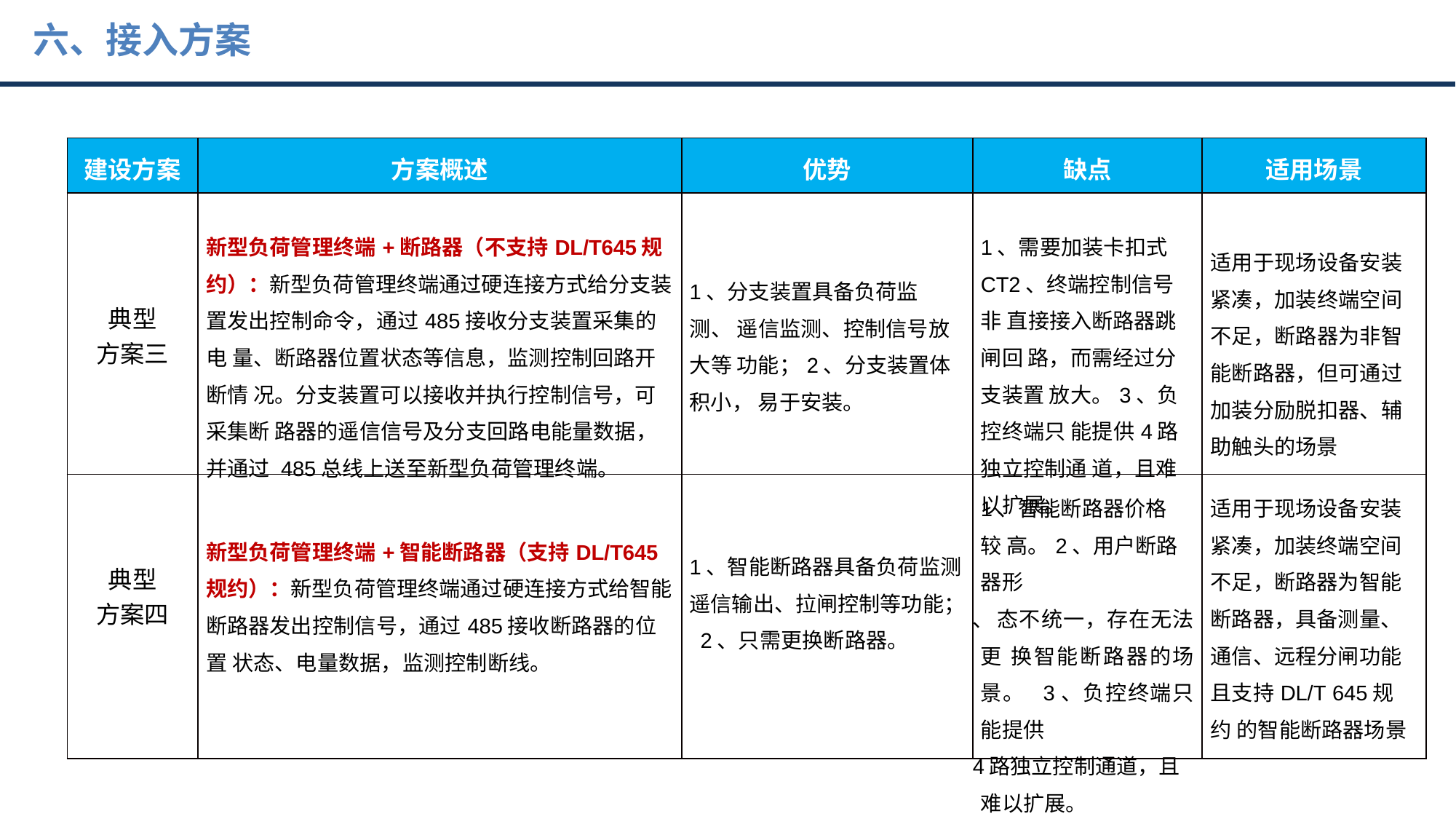

# 六、接入方案
| 建设方案 | 方案概述 | 优势 | 缺点 | 适用场景 |
| --- | --- | --- | --- | --- |
| 典型 方案三 | 新型负荷管理终端+断路器（不支持DL/T645规 约）：新型负荷管理终端通过硬连接方式给分支装 置发出控制命令，通过485接收分支装置采集的电 量、断路器位置状态等信息，监测控制回路开断情 况。分支装置可以接收并执行控制信号，可采集断 路器的遥信信号及分支回路电能量数据，并通过 485总线上送至新型负荷管理终端。 | 1、分支装置具备负荷监测、 遥信监测、控制信号放大等 功能；2、分支装置体积小， 易于安装。 | 1、需要加装卡扣式 CT2、终端控制信号非 直接接入断路器跳闸回 路，而需经过分支装置 放大。3、负控终端只 能提供4路独立控制通 道，且难以扩展。 | 适用于现场设备安装 紧凑，加装终端空间 不足，断路器为非智 能断路器，但可通过 加装分励脱扣器、辅 助触头的场景 |
| 典型 方案四 | 新型负荷管理终端+智能断路器（支持DL/T645 规约）：新型负荷管理终端通过硬连接方式给智能 断路器发出控制信号，通过485接收断路器的位置 状态、电量数据，监测控制断线。 | 1、智能断路器具备负荷监测 遥信输出、拉闸控制等功能； 2、只需更换断路器。 | 1、智能断路器价格较 高。2、用户断路器形 、态不统一，存在无法更 换智能断路器的场景。 3、负控终端只能提供 4路独立控制通道，且 难以扩展。 | 适用于现场设备安装 紧凑，加装终端空间 不足，断路器为智能 断路器，具备测量、 通信、远程分闸功能 且支持DL/T 645规约 的智能断路器场景 |